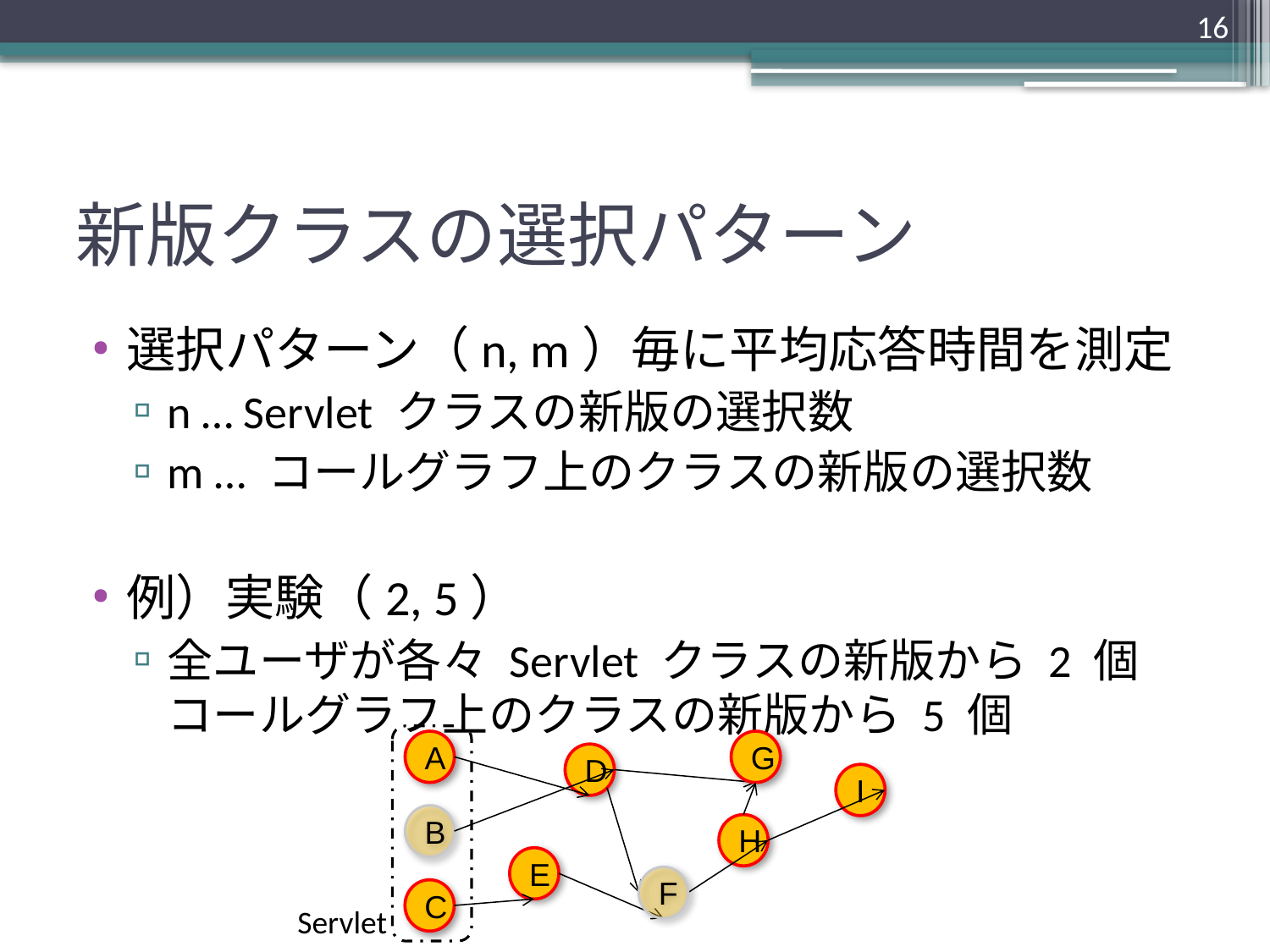

16
# 新版クラスの選択パターン
選択パターン（n, m）毎に平均応答時間を測定
n … Servlet クラスの新版の選択数
m … コールグラフ上のクラスの新版の選択数

例）実験（2, 5）
全ユーザが各々 Servlet クラスの新版から 2 個
コールグラフ上のクラスの新版から 5 個

A
G
D
I
B
H
E
F
C
Servlet